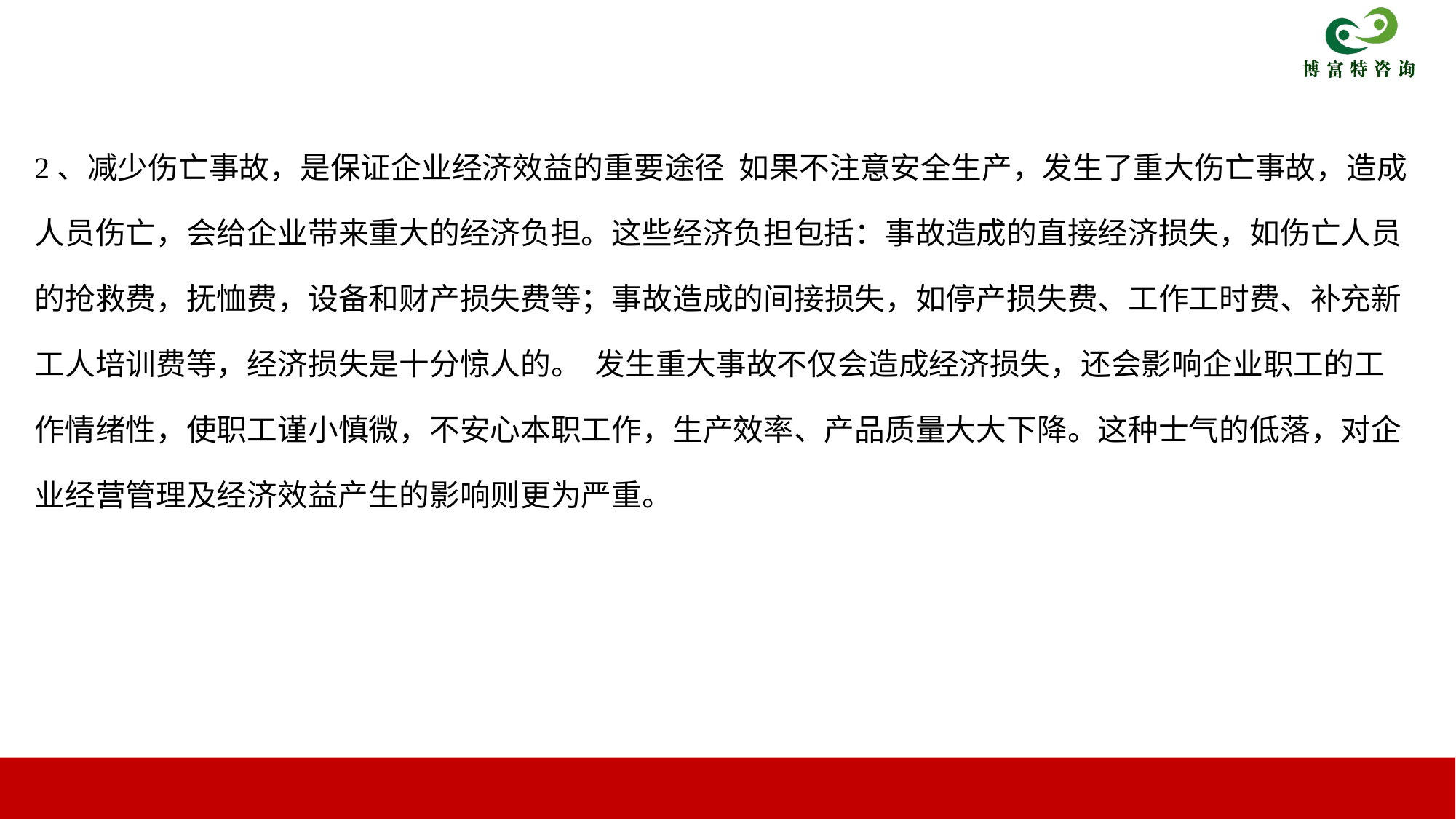

2、减少伤亡事故，是保证企业经济效益的重要途径  如果不注意安全生产，发生了重大伤亡事故，造成
人员伤亡，会给企业带来重大的经济负担。这些经济负担包括：事故造成的直接经济损失，如伤亡人员
的抢救费，抚恤费，设备和财产损失费等；事故造成的间接损失，如停产损失费、工作工时费、补充新
工人培训费等，经济损失是十分惊人的。  发生重大事故不仅会造成经济损失，还会影响企业职工的工
作情绪性，使职工谨小慎微，不安心本职工作，生产效率、产品质量大大下降。这种士气的低落，对企
业经营管理及经济效益产生的影响则更为严重。